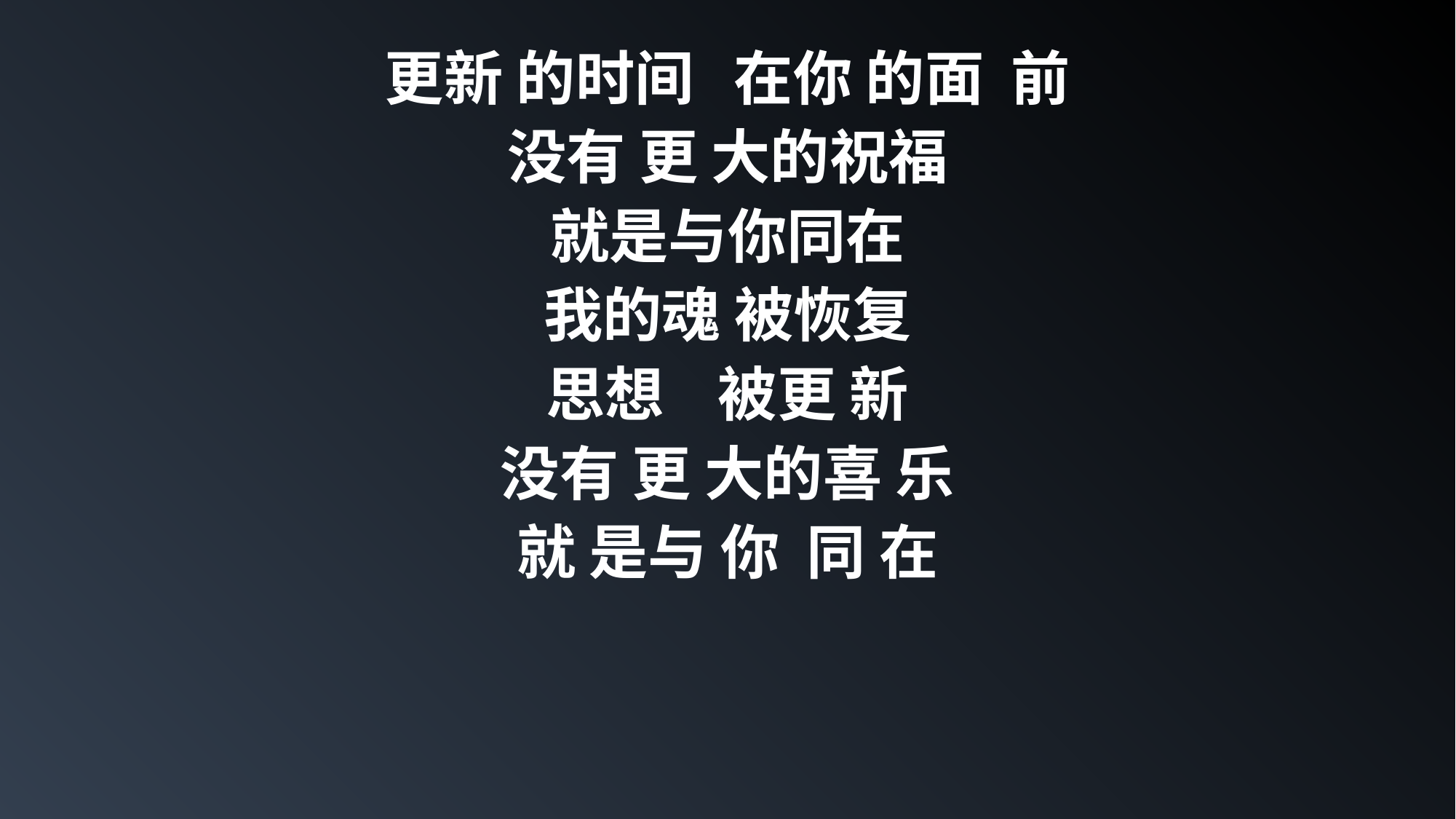

更新 的时间   在你 的面  前
没有 更 大的祝福
就是与你同在
我的魂 被恢复
思想    被更 新
没有 更 大的喜 乐
就 是与 你  同 在